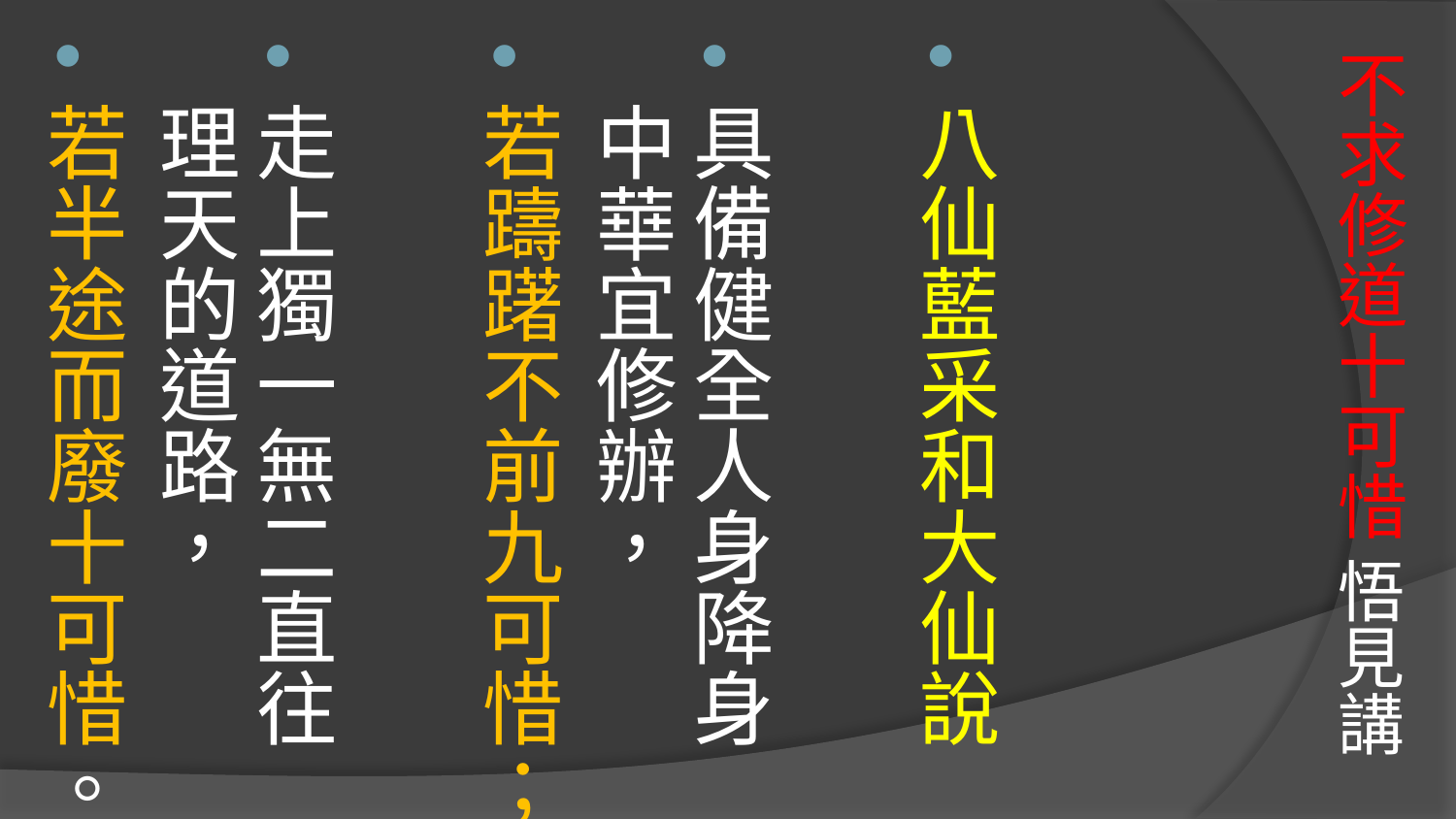

# 不求修道十可惜 悟見講
八仙藍采和大仙說

具備健全人身降身中華宜修辦，
若躊躇不前九可惜；

走上獨一無二直往理天的道路，
若半途而廢十可惜。